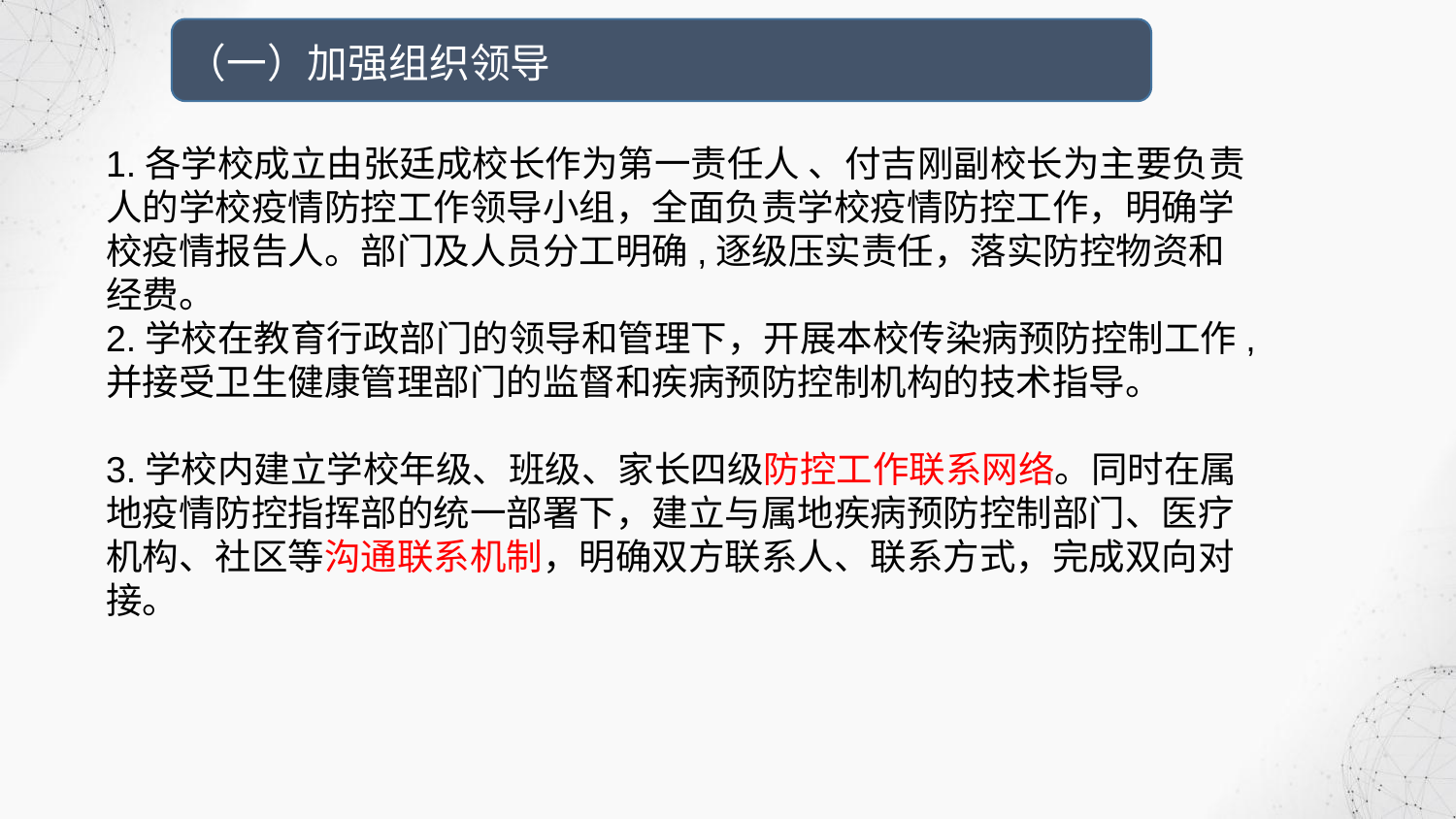

（一）加强组织领导
1.各学校成立由张廷成校长作为第一责任人 、付吉刚副校长为主要负责人的学校疫情防控工作领导小组，全面负责学校疫情防控工作，明确学校疫情报告人。部门及人员分工明确,逐级压实责任，落实防控物资和经费。
2.学校在教育行政部门的领导和管理下，开展本校传染病预防控制工作,并接受卫生健康管理部门的监督和疾病预防控制机构的技术指导。

3.学校内建立学校年级、班级、家长四级防控工作联系网络。同时在属地疫情防控指挥部的统一部署下，建立与属地疾病预防控制部门、医疗机构、社区等沟通联系机制，明确双方联系人、联系方式，完成双向对接。